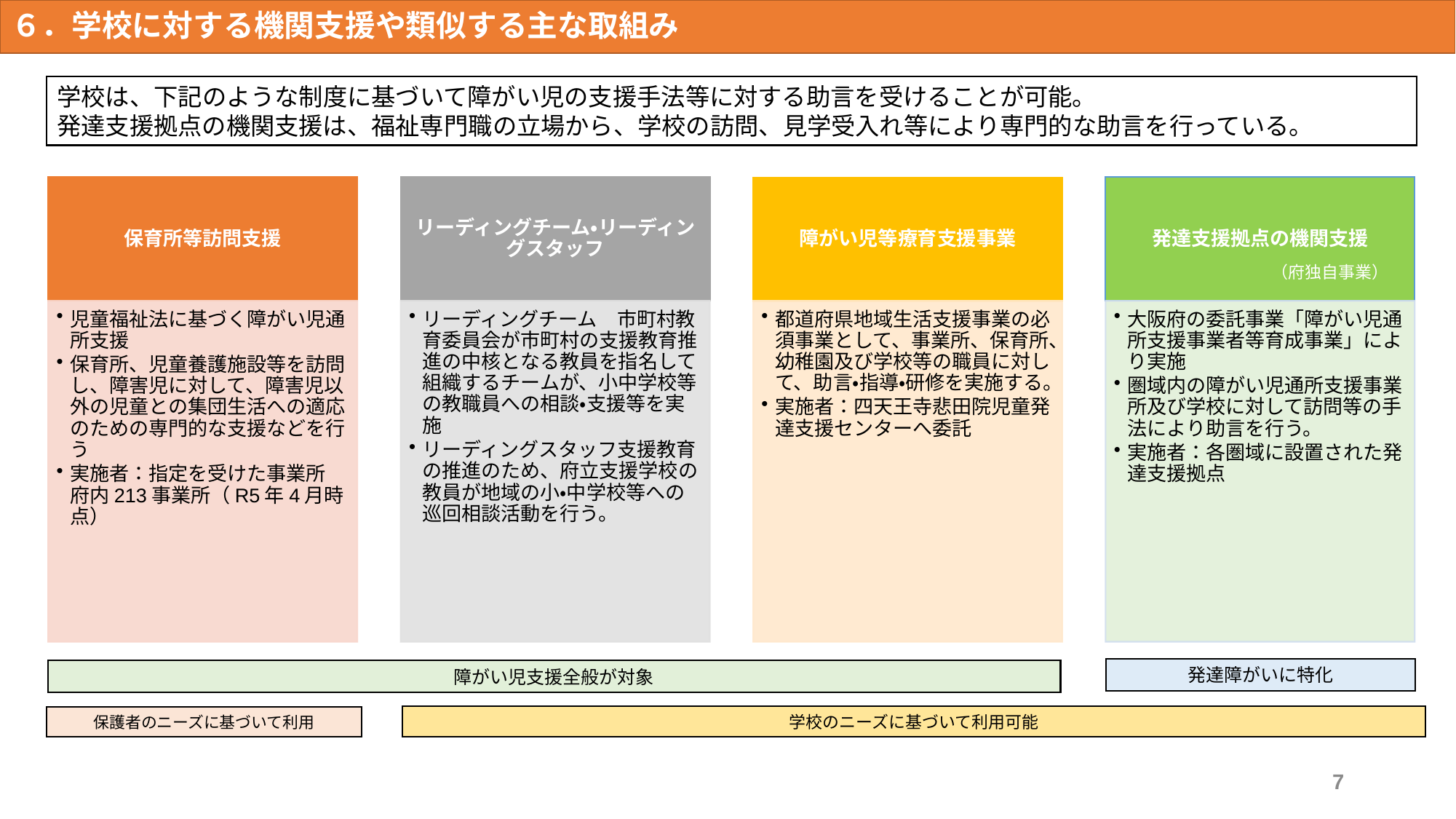

６．学校に対する機関支援や類似する主な取組み
学校は、下記のような制度に基づいて障がい児の支援手法等に対する助言を受けることが可能。
発達支援拠点の機関支援は、福祉専門職の立場から、学校の訪問、見学受入れ等により専門的な助言を行っている。
保育所等訪問支援
児童福祉法に基づく障がい児通所支援
保育所、児童養護施設等を訪問し、障害児に対して、障害児以外の児童との集団生活への適応のための専門的な支援などを行う
実施者：指定を受けた事業所　府内213事業所（R5年4月時点）
リーディングチーム・リーディングスタッフ
リーディングチーム　市町村教育委員会が市町村の支援教育推進の中核となる教員を指名して組織するチームが、小中学校等の教職員への相談・支援等を実施
リーディングスタッフ支援教育の推進のため、府立支援学校の教員が地域の小・中学校等への巡回相談活動を行う。
障がい児等療育支援事業
都道府県地域生活支援事業の必須事業として、事業所、保育所、幼稚園及び学校等の職員に対して、助言・指導・研修を実施する。
実施者：四天王寺悲田院児童発達支援センターへ委託
発達支援拠点の機関支援
大阪府の委託事業「障がい児通所支援事業者等育成事業」により実施
圏域内の障がい児通所支援事業所及び学校に対して訪問等の手法により助言を行う。
実施者：各圏域に設置された発達支援拠点
（府独自事業）
発達障がいに特化
障がい児支援全般が対象
学校のニーズに基づいて利用可能
保護者のニーズに基づいて利用
7